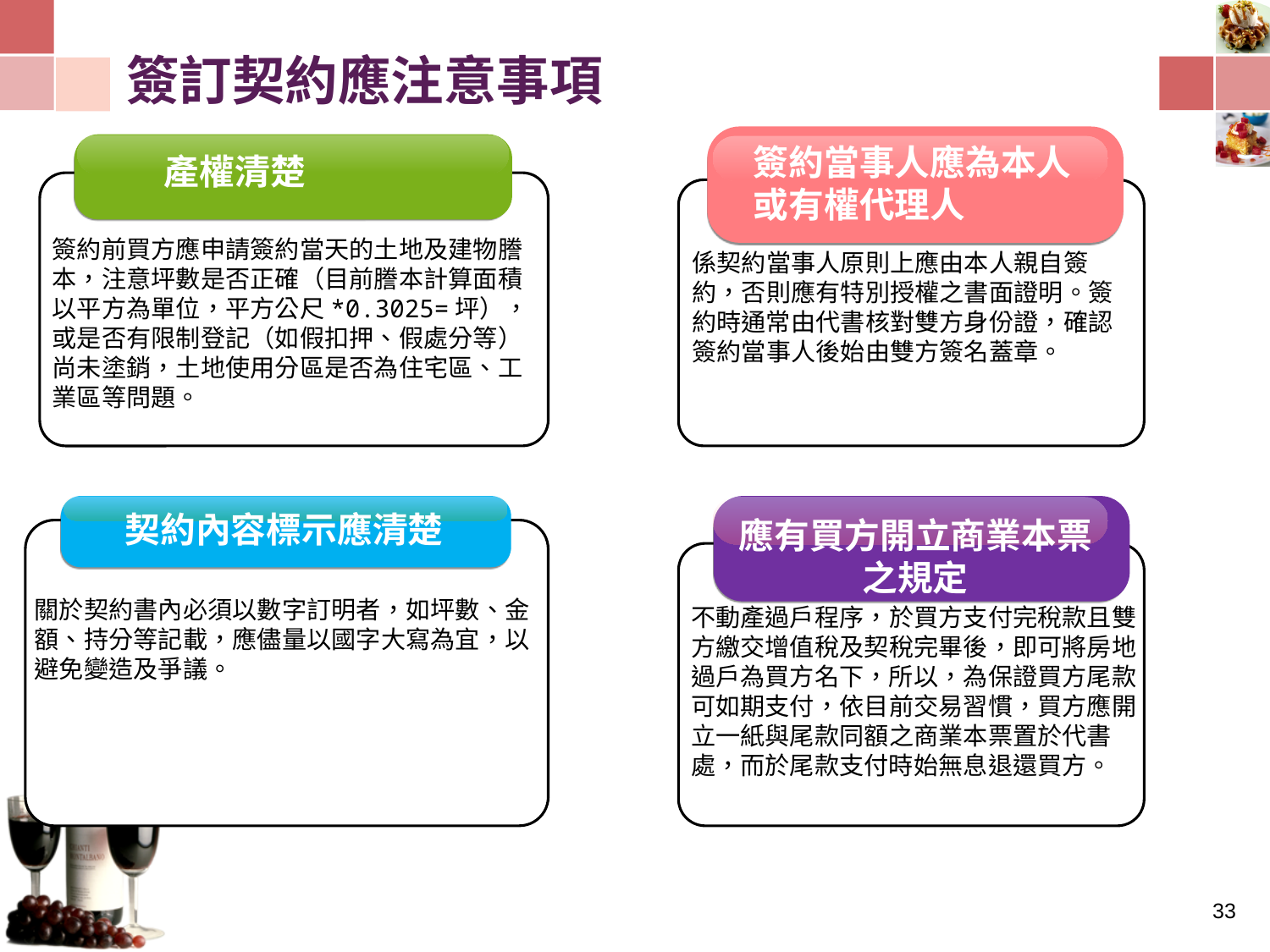

# 簽訂契約應注意事項

簽約當事人應為本人
或有權代理人

係契約當事人原則上應由本人親自簽約，否則應有特別授權之書面證明。簽約時通常由代書核對雙方身份證，確認簽約當事人後始由雙方簽名蓋章。

產權清楚

簽約前買方應申請簽約當天的土地及建物謄本，注意坪數是否正確（目前謄本計算面積以平方為單位，平方公尺*0.3025=坪），或是否有限制登記（如假扣押、假處分等）尚未塗銷，土地使用分區是否為住宅區、工業區等問題。

應有買方開立商業本票
之規定

不動產過戶程序，於買方支付完稅款且雙方繳交增值稅及契稅完畢後，即可將房地過戶為買方名下，所以，為保證買方尾款可如期支付，依目前交易習慣，買方應開立一紙與尾款同額之商業本票置於代書處，而於尾款支付時始無息退還買方。

契約內容標示應清楚

關於契約書內必須以數字訂明者，如坪數、金額、持分等記載，應儘量以國字大寫為宜，以避免變造及爭議。

33